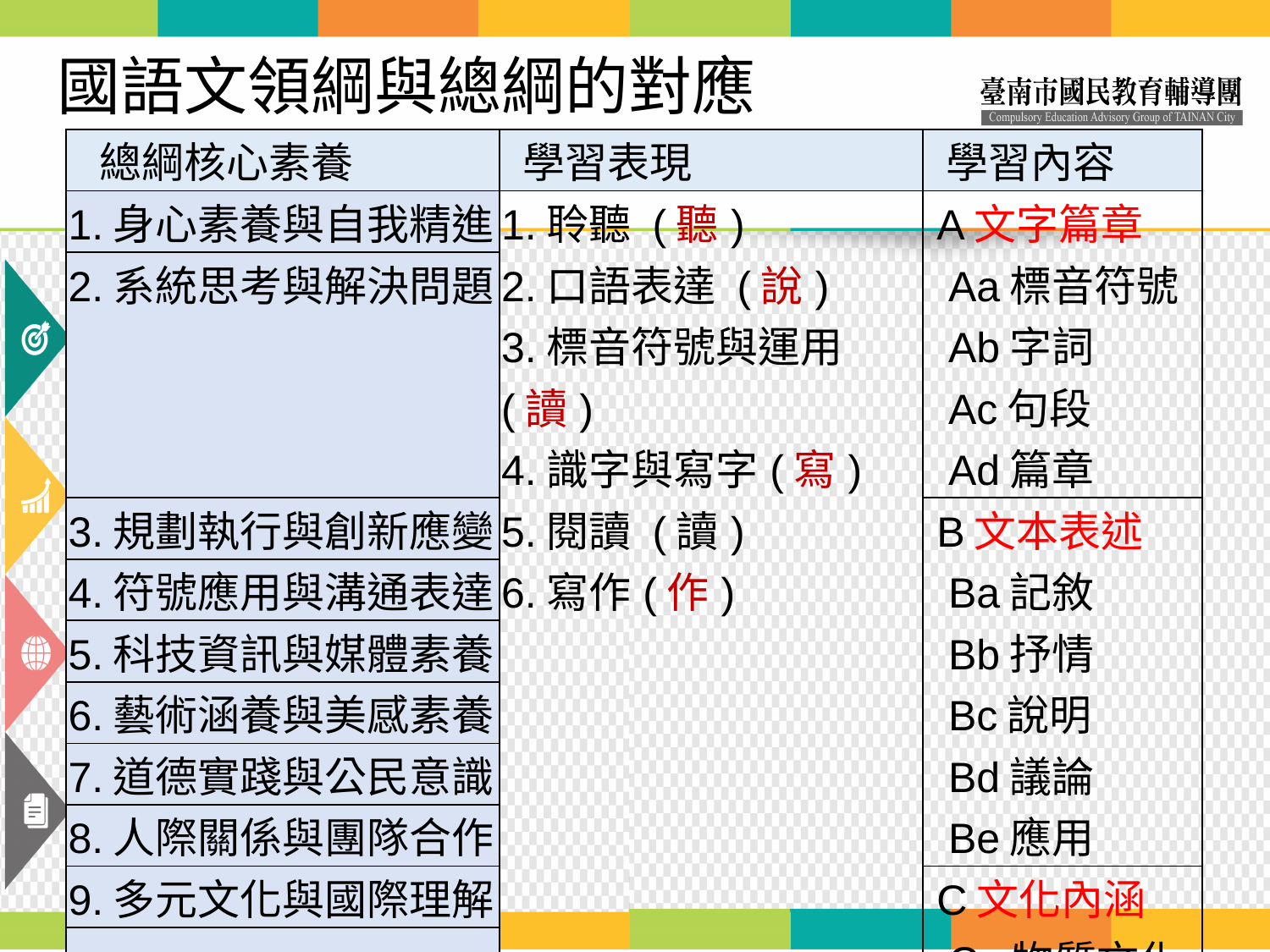

# 國語文領綱與總綱的對應
| 總綱核心素養 | 學習表現 | 學習內容 |
| --- | --- | --- |
| 1.身心素養與自我精進 | 1.聆聽 (聽) 2.口語表達 (說) 3.標音符號與運用(讀) 4.識字與寫字(寫) 5.閱讀 (讀) 6.寫作(作) | A文字篇章 Aa標音符號 Ab字詞 Ac句段 Ad篇章 |
| 2.系統思考與解決問題 |  |  |
| 3.規劃執行與創新應變 |  | B文本表述 Ba記敘 Bb抒情 Bc說明 Bd議論 Be應用 |
| 4.符號應用與溝通表達 |  |  |
| 5.科技資訊與媒體素養 |  |  |
| 6.藝術涵養與美感素養 |  |  |
| 7.道德實踐與公民意識 |  |  |
| 8.人際關係與團隊合作 |  |  |
| 9.多元文化與國際理解 |  | C文化內涵 Ca物質文化 Cb社群文化 Cc精神文化 |
|  |  |  |